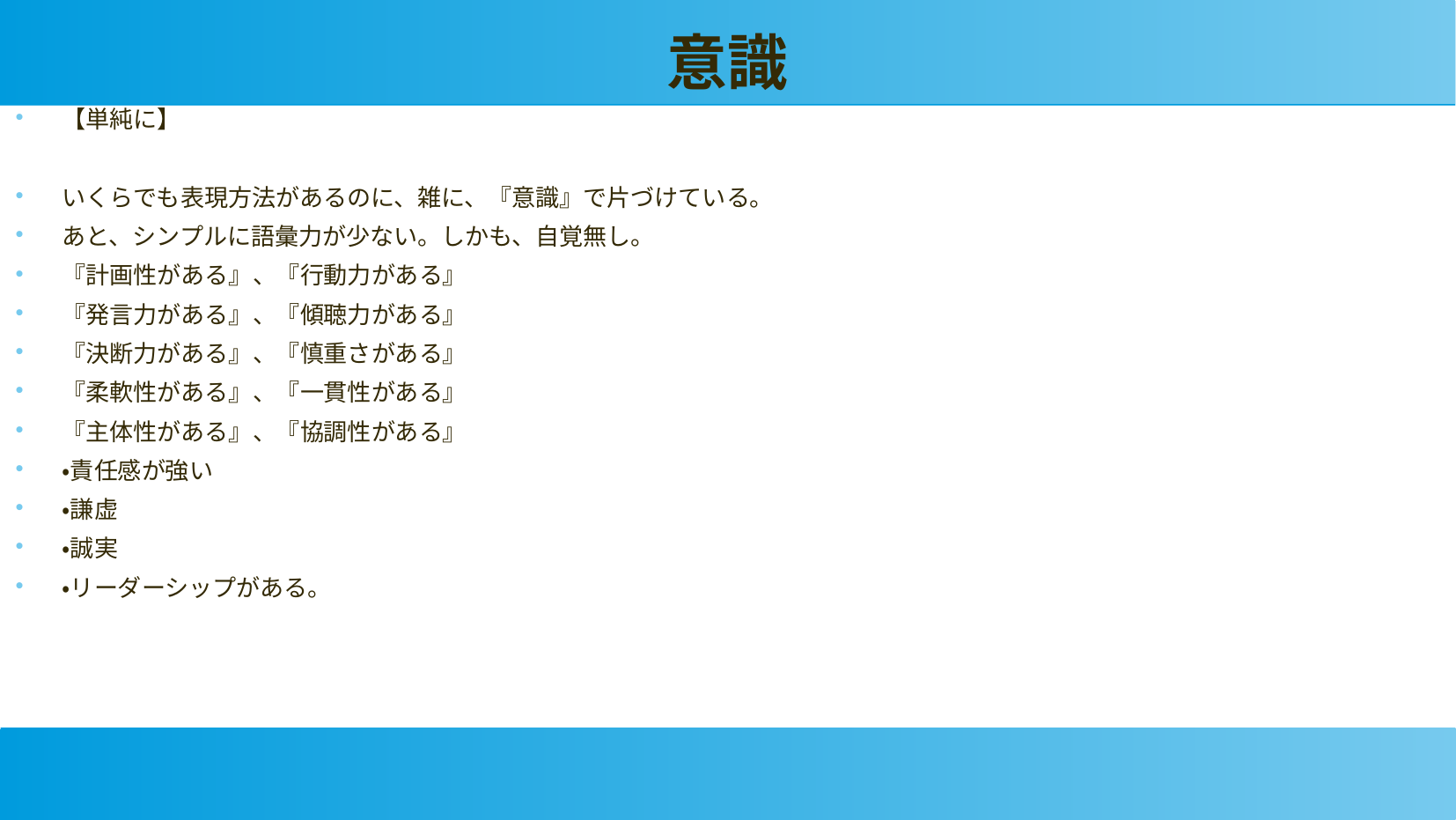

意識
【単純に】

いくらでも表現方法があるのに、雑に、『意識』で片づけている。
あと、シンプルに語彙力が少ない。しかも、自覚無し。
『計画性がある』、『行動力がある』
『発言力がある』、『傾聴力がある』
『決断力がある』、『慎重さがある』
『柔軟性がある』、『一貫性がある』
『主体性がある』、『協調性がある』
・責任感が強い
・謙虚
・誠実
・リーダーシップがある。